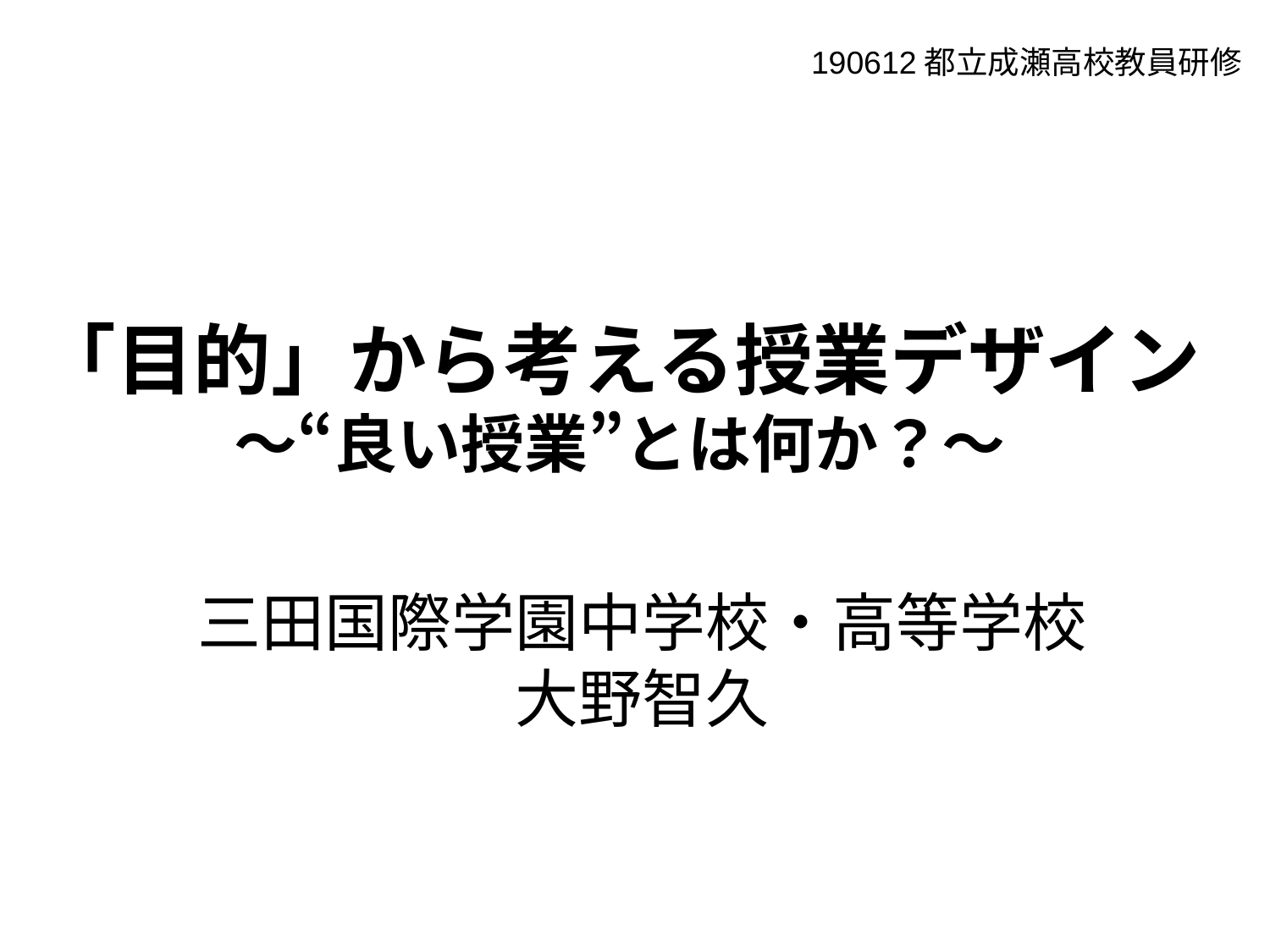

190612都立成瀬高校教員研修
# 「目的」から考える授業デザイン ～“良い授業”とは何か？～
三田国際学園中学校・高等学校大野智久